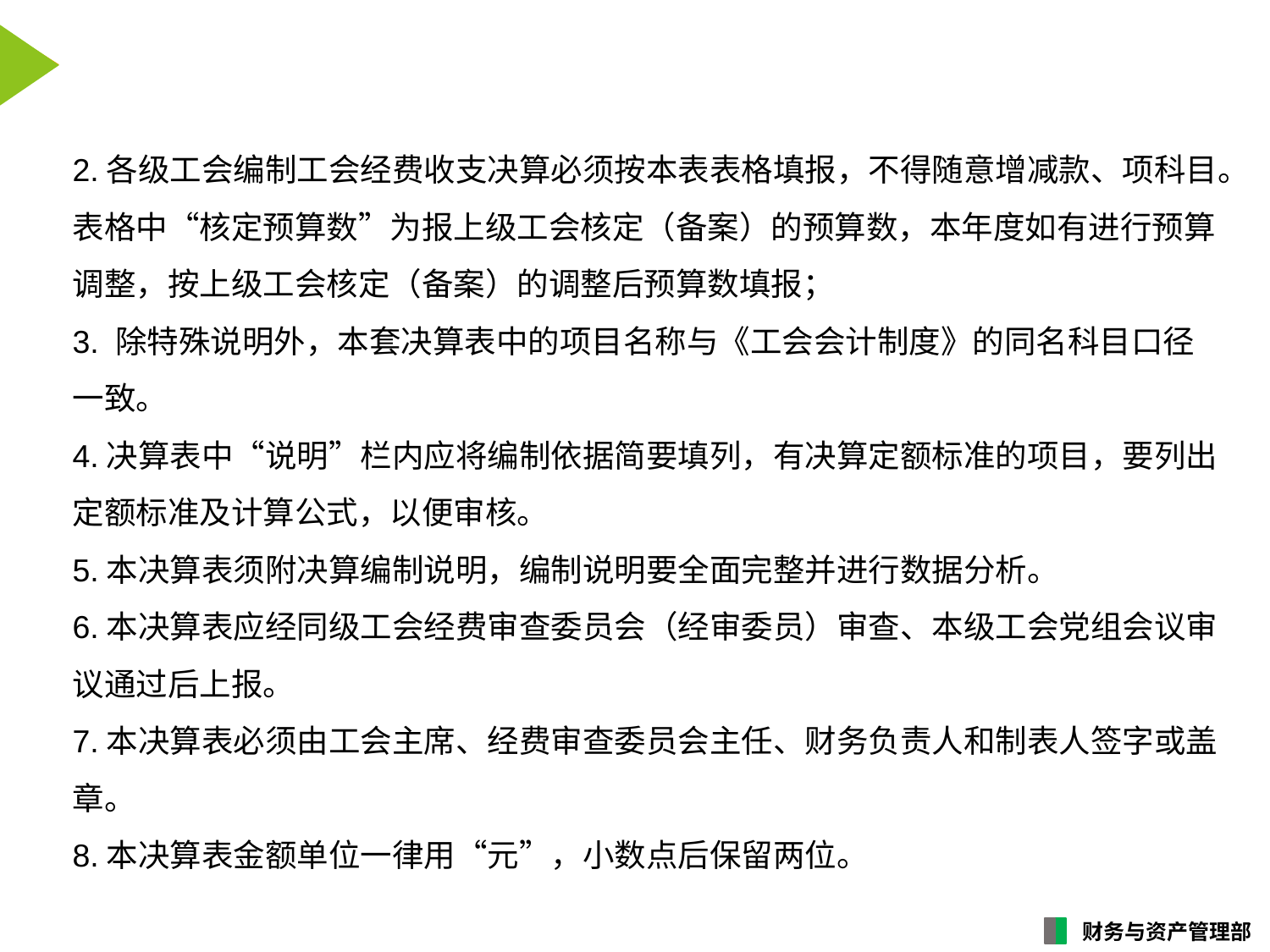

#
2.各级工会编制工会经费收支决算必须按本表表格填报，不得随意增减款、项科目。表格中“核定预算数”为报上级工会核定（备案）的预算数，本年度如有进行预算调整，按上级工会核定（备案）的调整后预算数填报；
3. 除特殊说明外，本套决算表中的项目名称与《工会会计制度》的同名科目口径一致。
4.决算表中“说明”栏内应将编制依据简要填列，有决算定额标准的项目，要列出定额标准及计算公式，以便审核。
5.本决算表须附决算编制说明，编制说明要全面完整并进行数据分析。
6.本决算表应经同级工会经费审查委员会（经审委员）审查、本级工会党组会议审议通过后上报。
7.本决算表必须由工会主席、经费审查委员会主任、财务负责人和制表人签字或盖章。
8.本决算表金额单位一律用“元”，小数点后保留两位。